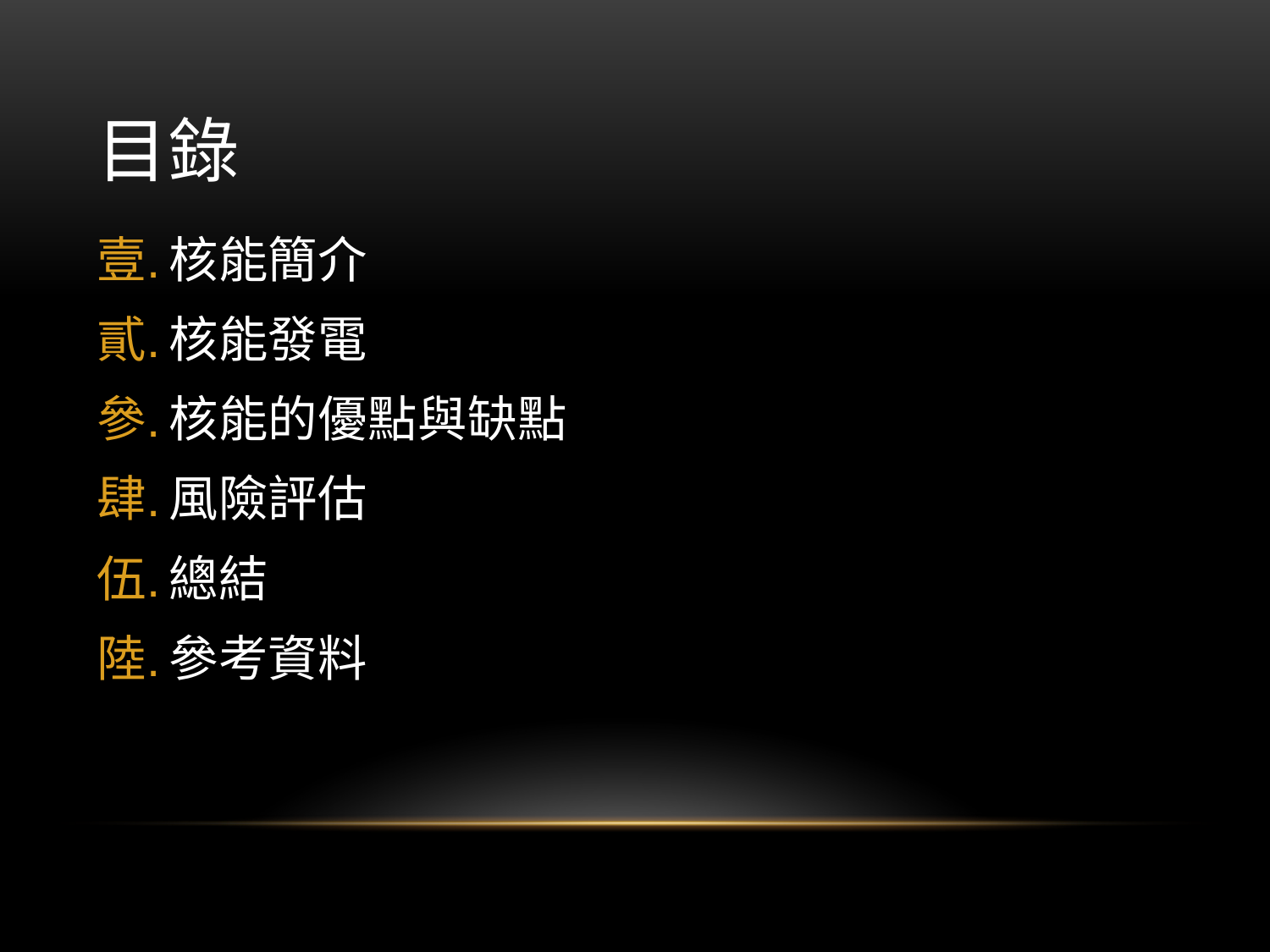

# 目錄
核能簡介
核能發電
核能的優點與缺點
風險評估
總結
參考資料